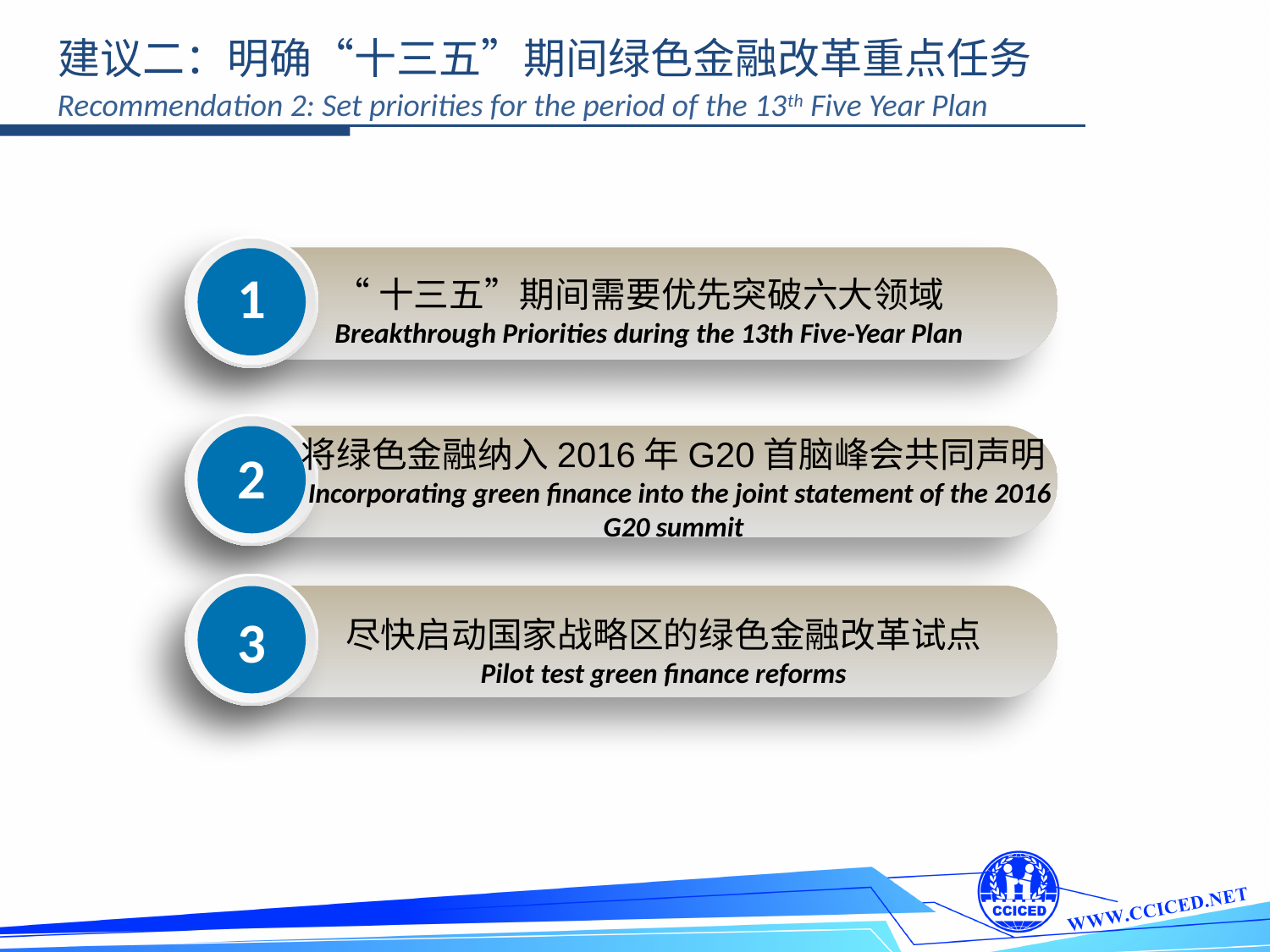

建议二：明确“十三五”期间绿色金融改革重点任务
Recommendation 2: Set priorities for the period of the 13th Five Year Plan

1
“十三五”期间需要优先突破六大领域
Breakthrough Priorities during the 13th Five-Year Plan

将绿色金融纳入2016年G20首脑峰会共同声明
  Incorporating green finance into the joint statement of the 2016 G20 summit
2

3
尽快启动国家战略区的绿色金融改革试点
Pilot test green finance reforms